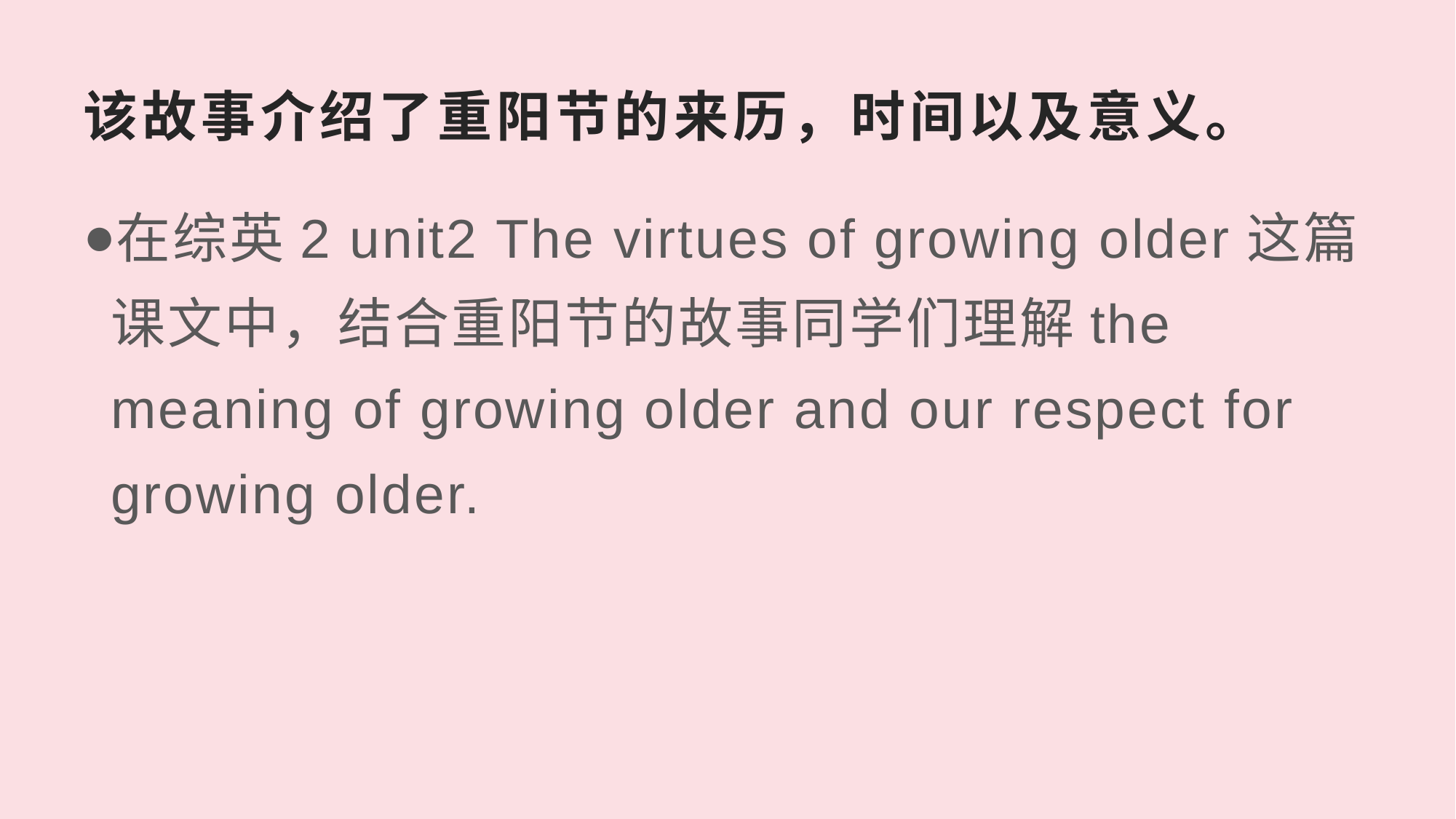

# 该故事介绍了重阳节的来历，时间以及意义。
在综英2 unit2 The virtues of growing older这篇课文中，结合重阳节的故事同学们理解the meaning of growing older and our respect for growing older.